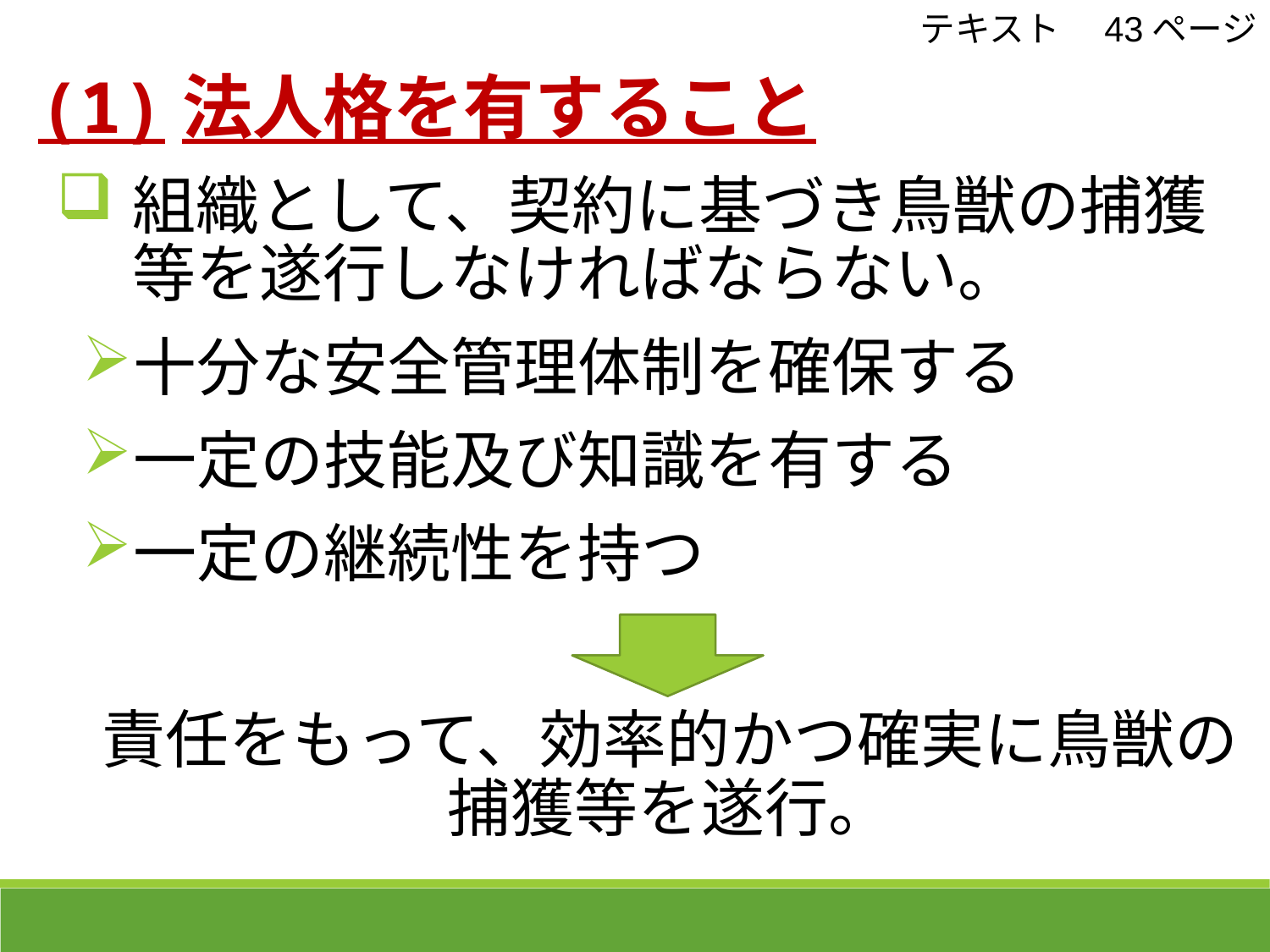

テキスト　43ページ
 (1)法人格を有すること
組織として、契約に基づき鳥獣の捕獲等を遂行しなければならない。
十分な安全管理体制を確保する
一定の技能及び知識を有する
一定の継続性を持つ

責任をもって、効率的かつ確実に鳥獣の捕獲等を遂行。